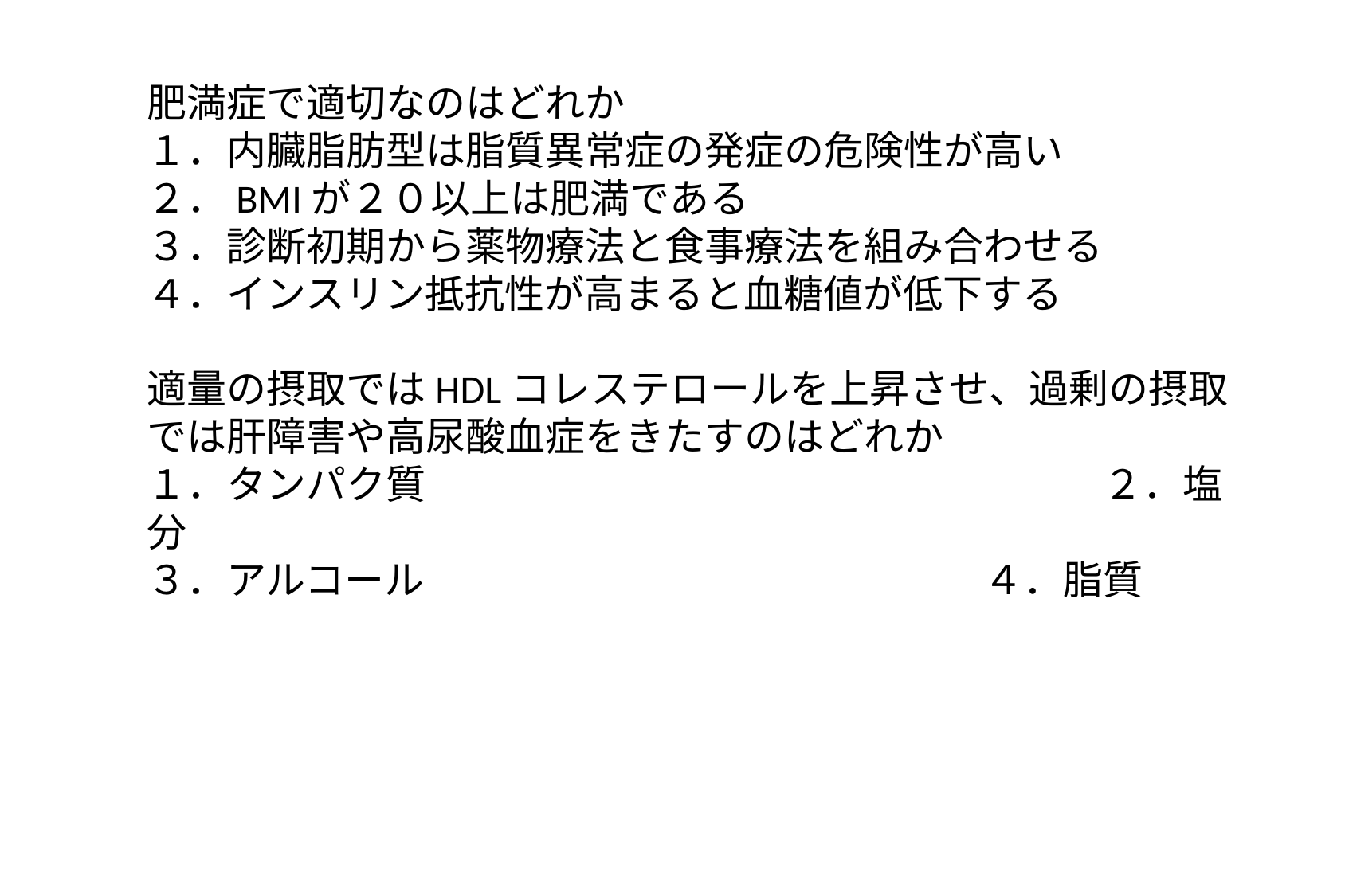

肥満症で適切なのはどれか
１．内臓脂肪型は脂質異常症の発症の危険性が高い
２．BMIが２０以上は肥満である
３．診断初期から薬物療法と食事療法を組み合わせる
４．インスリン抵抗性が高まると血糖値が低下する
適量の摂取ではHDLコレステロールを上昇させ、過剰の摂取では肝障害や高尿酸血症をきたすのはどれか
１．タンパク質						２．塩分
３．アルコール					４．脂質

アルコール摂取が増加すると、HDLコレステロールは増加する。
時に長期間大量に飲酒すると、高HDLコレステロール血症となる。つまりアルコールは適正な量でなくとも、HDLコレステロールを増加させる。